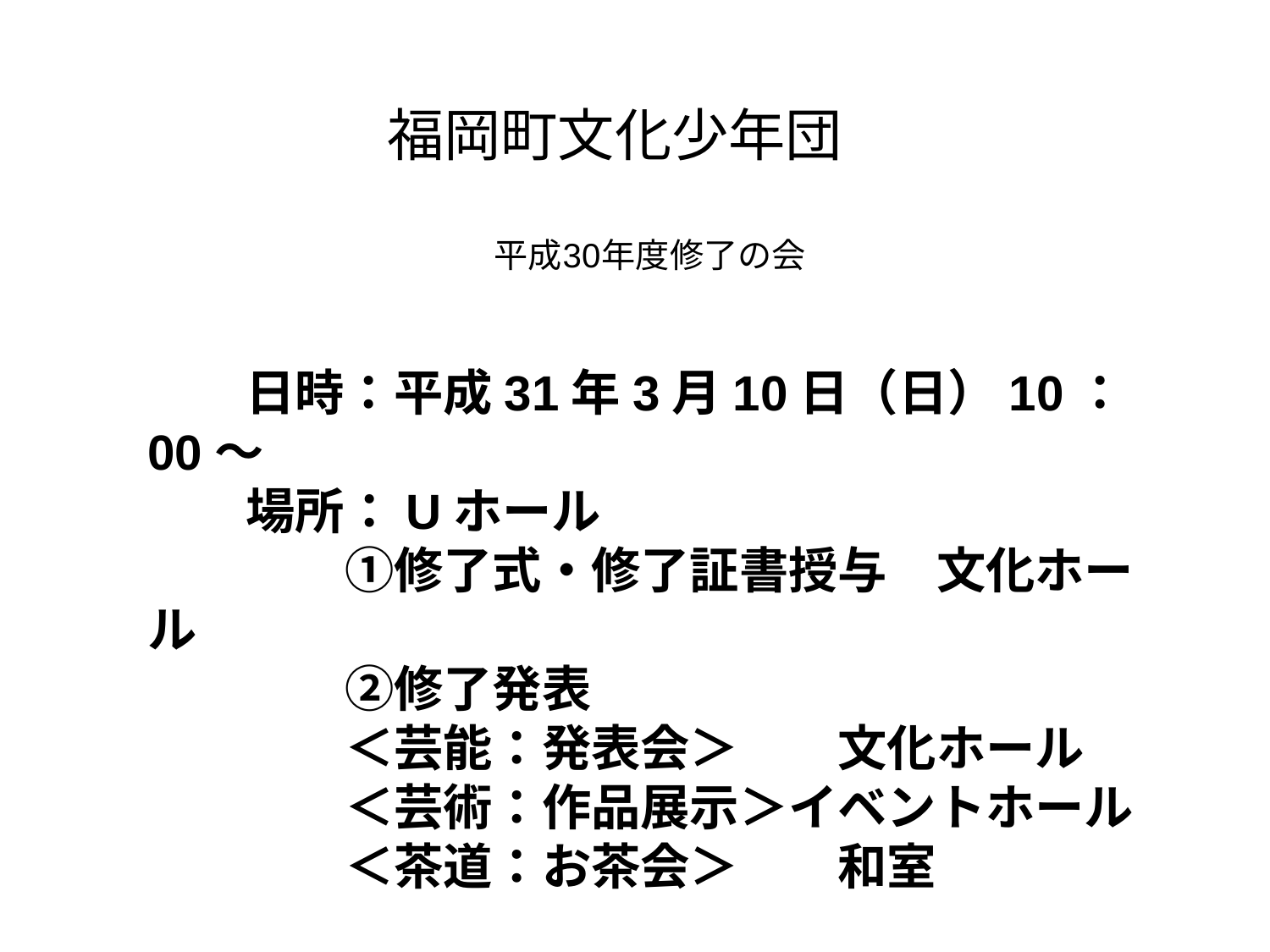

#
福岡町文化少年団

　　　 　 　　　　　　　　　　　　　　　　　　　　　　　　　　　　　　　　　　　　　　　　　　　　　　　　　　　　　　　　　　　　　　　　　　　　　　　　　　　　　　　　　　　　　　　　　　　　　　　　　　　　　　　　　　　　　　　　　　　　　　　　　　　　　　　　　　　　　　　　　　　　　　　　　　　　　　　　　　　　　　　　　　　　　　　　　　　　　　　　　　　　　　　　　　　　　　　　　　　　　　　　　　　　　　　　　　　　　　　　　　　　　　　　　　　　　　　　　　　　　　　　　　　　　　　　　　　　　　　　　　　　　　　　　　　　　　　　　　　　　　　　　　　　　　　　　　　　　　　　　　　　　　　　平成30年度修了の会

　　日時：平成31年3月10日（日）10：00～
　　場所：Uホール
　　　　①修了式・修了証書授与　文化ホール　
　　　　②修了発表
　　　　＜芸能：発表会＞　　文化ホール
　　　　＜芸術：作品展示＞イベントホール
　　　　＜茶道：お茶会＞　　和室